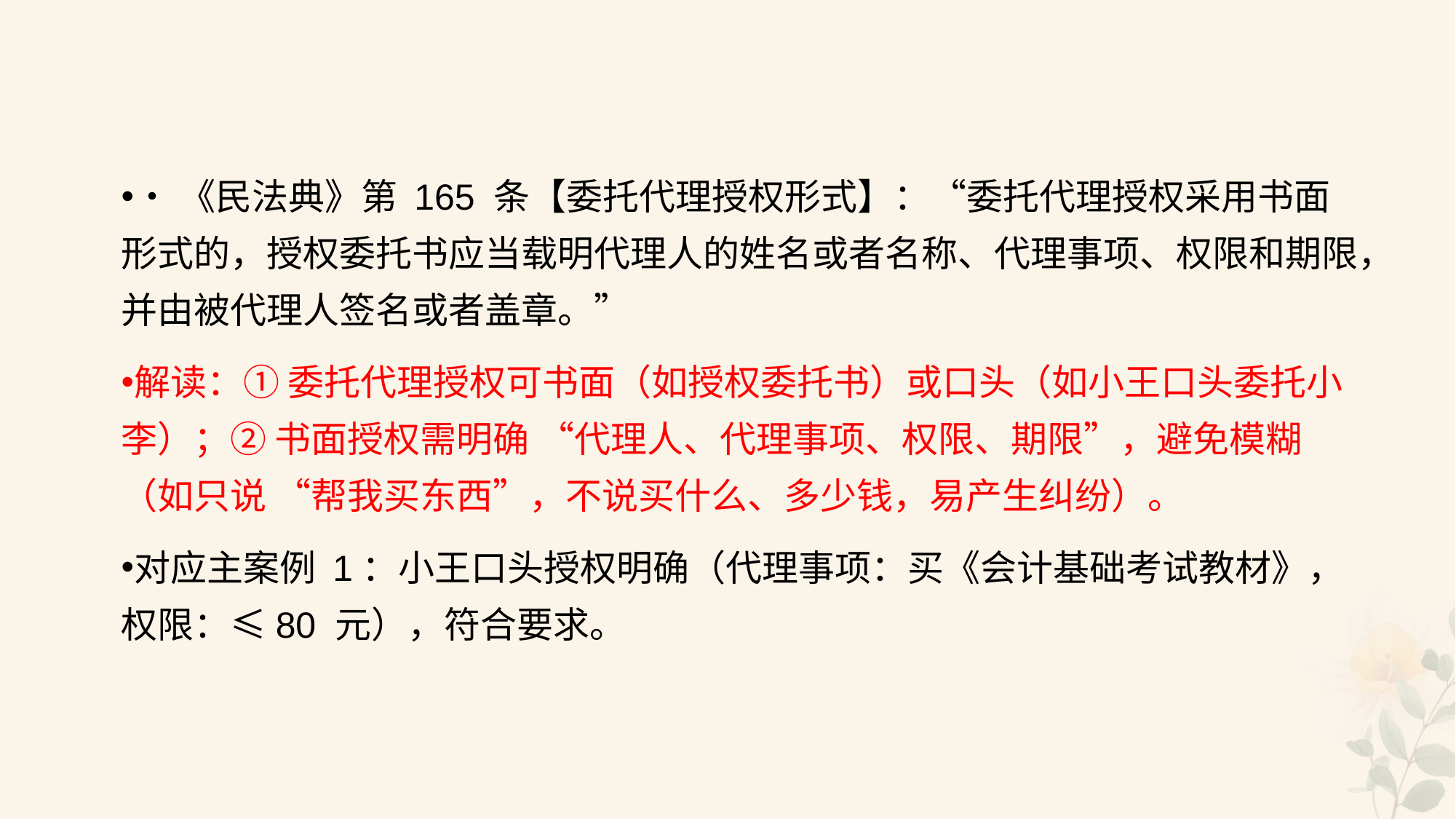

#
•《民法典》第 165 条【委托代理授权形式】：“委托代理授权采用书面形式的，授权委托书应当载明代理人的姓名或者名称、代理事项、权限和期限，并由被代理人签名或者盖章。”
解读：① 委托代理授权可书面（如授权委托书）或口头（如小王口头委托小李）；② 书面授权需明确 “代理人、代理事项、权限、期限”，避免模糊（如只说 “帮我买东西”，不说买什么、多少钱，易产生纠纷）。
对应主案例 1：小王口头授权明确（代理事项：买《会计基础考试教材》，权限：≤80 元），符合要求。